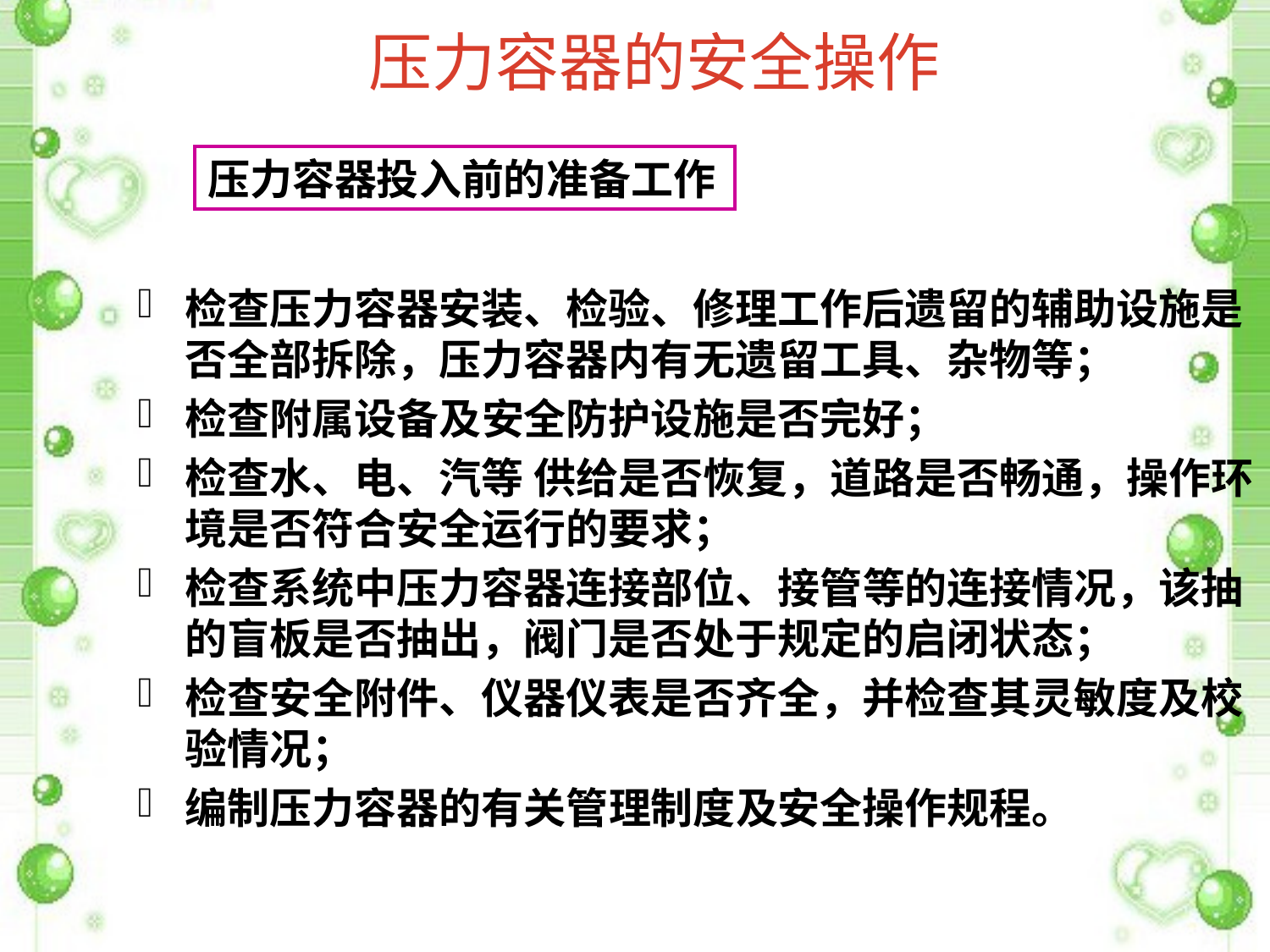

# 压力容器的安全操作
压力容器投入前的准备工作
检查压力容器安装、检验、修理工作后遗留的辅助设施是否全部拆除，压力容器内有无遗留工具、杂物等；
检查附属设备及安全防护设施是否完好；
检查水、电、汽等 供给是否恢复，道路是否畅通，操作环境是否符合安全运行的要求；
检查系统中压力容器连接部位、接管等的连接情况，该抽的盲板是否抽出，阀门是否处于规定的启闭状态；
检查安全附件、仪器仪表是否齐全，并检查其灵敏度及校验情况；
编制压力容器的有关管理制度及安全操作规程。